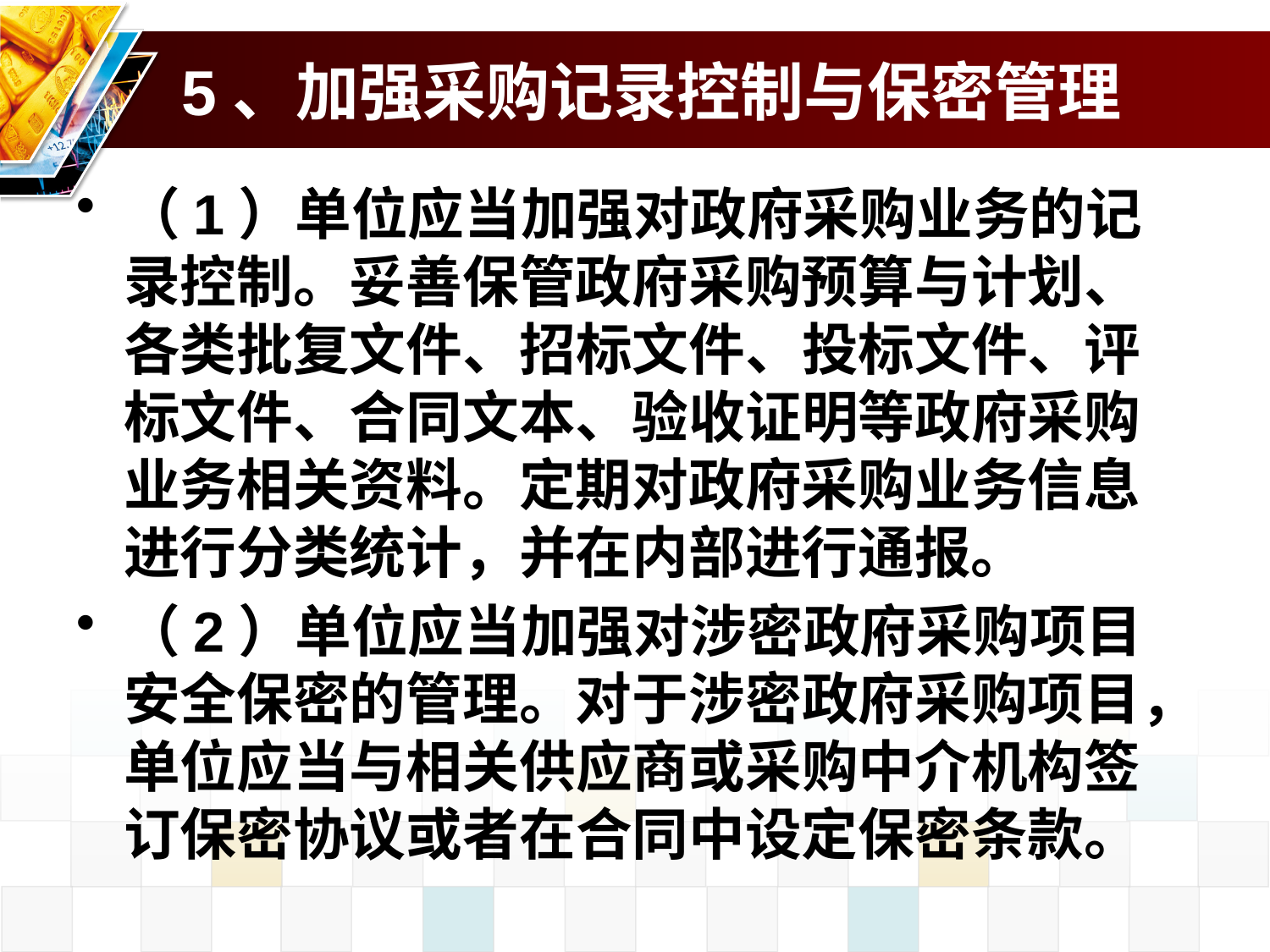

# 5、加强采购记录控制与保密管理
（1）单位应当加强对政府采购业务的记录控制。妥善保管政府采购预算与计划、各类批复文件、招标文件、投标文件、评标文件、合同文本、验收证明等政府采购业务相关资料。定期对政府采购业务信息进行分类统计，并在内部进行通报。
（2）单位应当加强对涉密政府采购项目安全保密的管理。对于涉密政府采购项目，单位应当与相关供应商或采购中介机构签订保密协议或者在合同中设定保密条款。